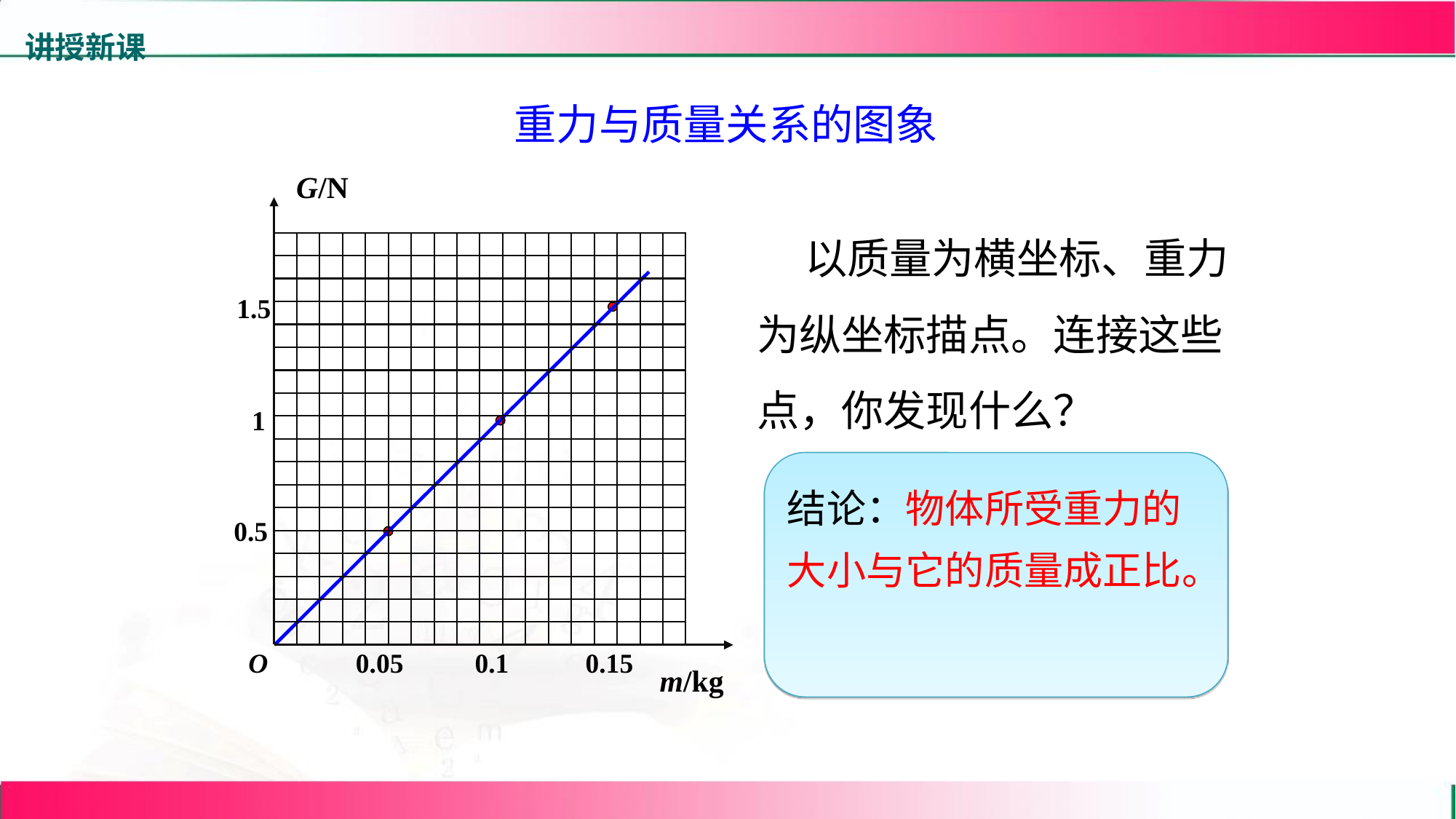

讲授新课
重力与质量关系的图象
G/N
    以质量为横坐标、重力为纵坐标描点。连接这些点，你发现什么？

1.5

1

结论：物体所受重力的大小与它的质量成正比。
0.5

O
0.1
0.15
0.05
m/kg